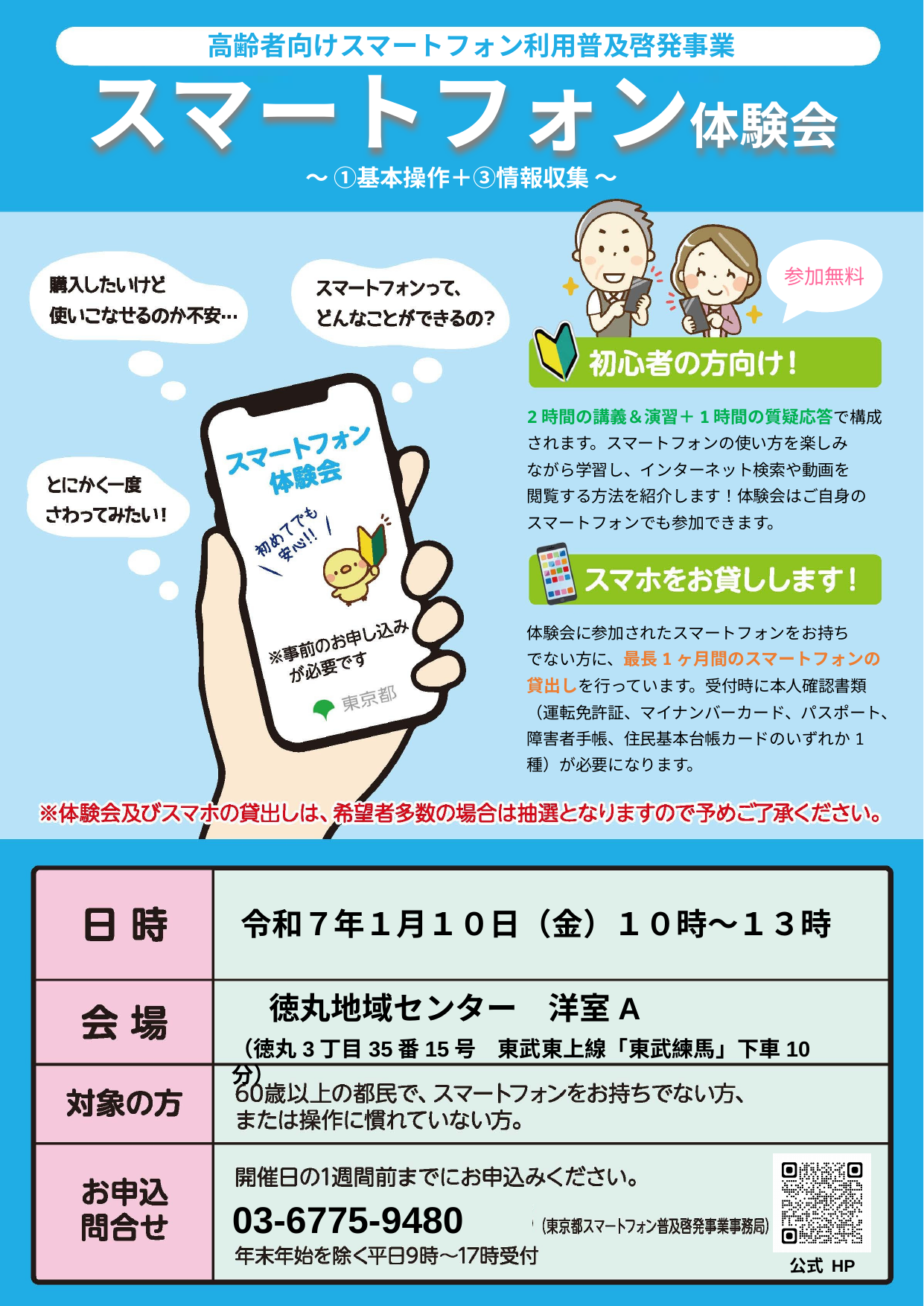

令和７年１月１０日（金）１０時～１３時
徳丸地域センター　洋室A
（徳丸3丁目35番15号　東武東上線「東武練馬」下車10分）